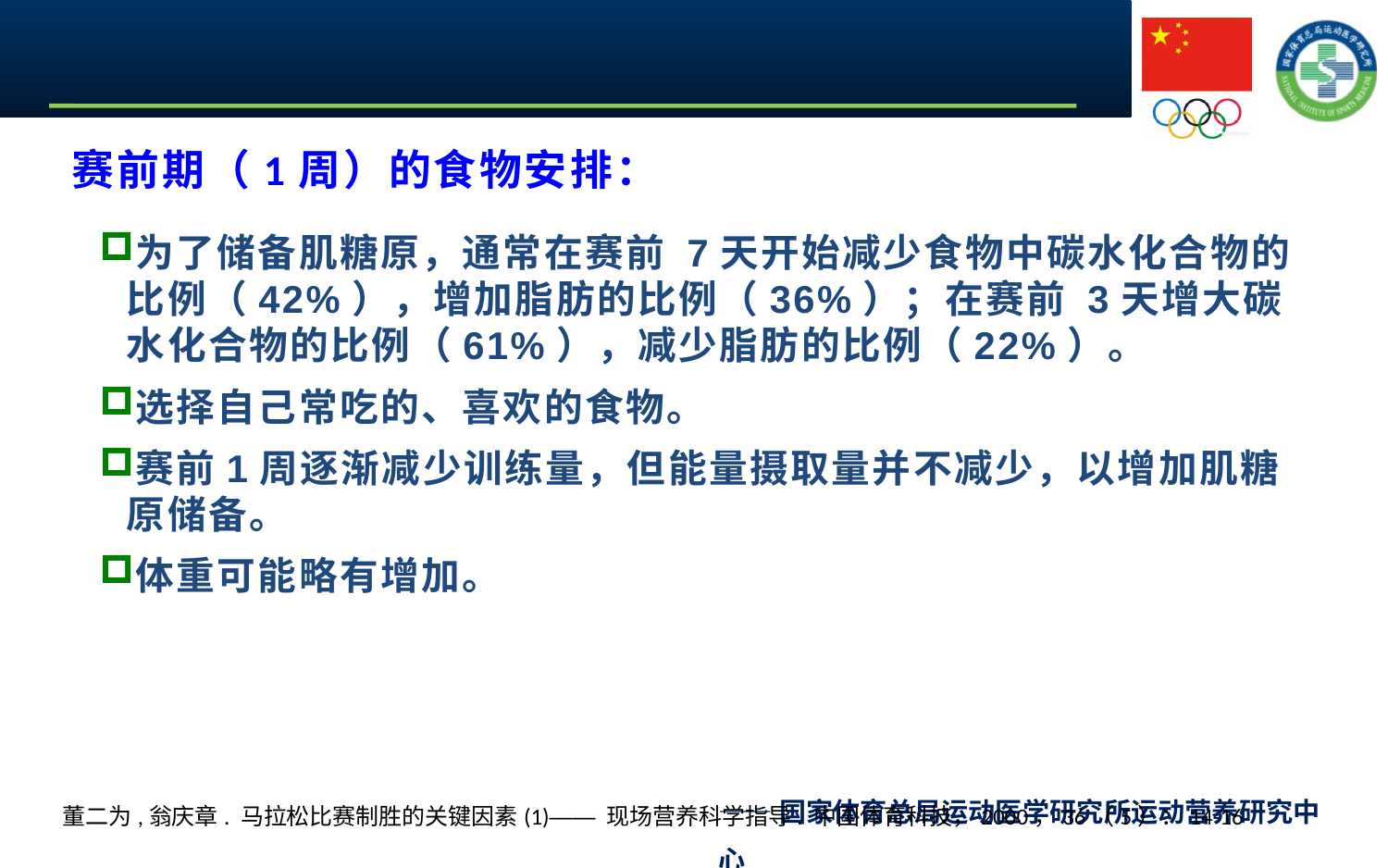

# 赛前期（1周）的食物安排：
为了储备肌糖原，通常在赛前 7天开始减少食物中碳水化合物的比例（42%），增加脂肪的比例（36%）；在赛前 3天增大碳水化合物的比例（61%），减少脂肪的比例（22%）。
选择自己常吃的、喜欢的食物。
赛前1周逐渐减少训练量，但能量摄取量并不减少，以增加肌糖原储备。
体重可能略有增加。
董二为,翁庆章. 马拉松比赛制胜的关键因素(1)—— 现场营养科学指导. 中国体育科技，2000，36（5）：14-16